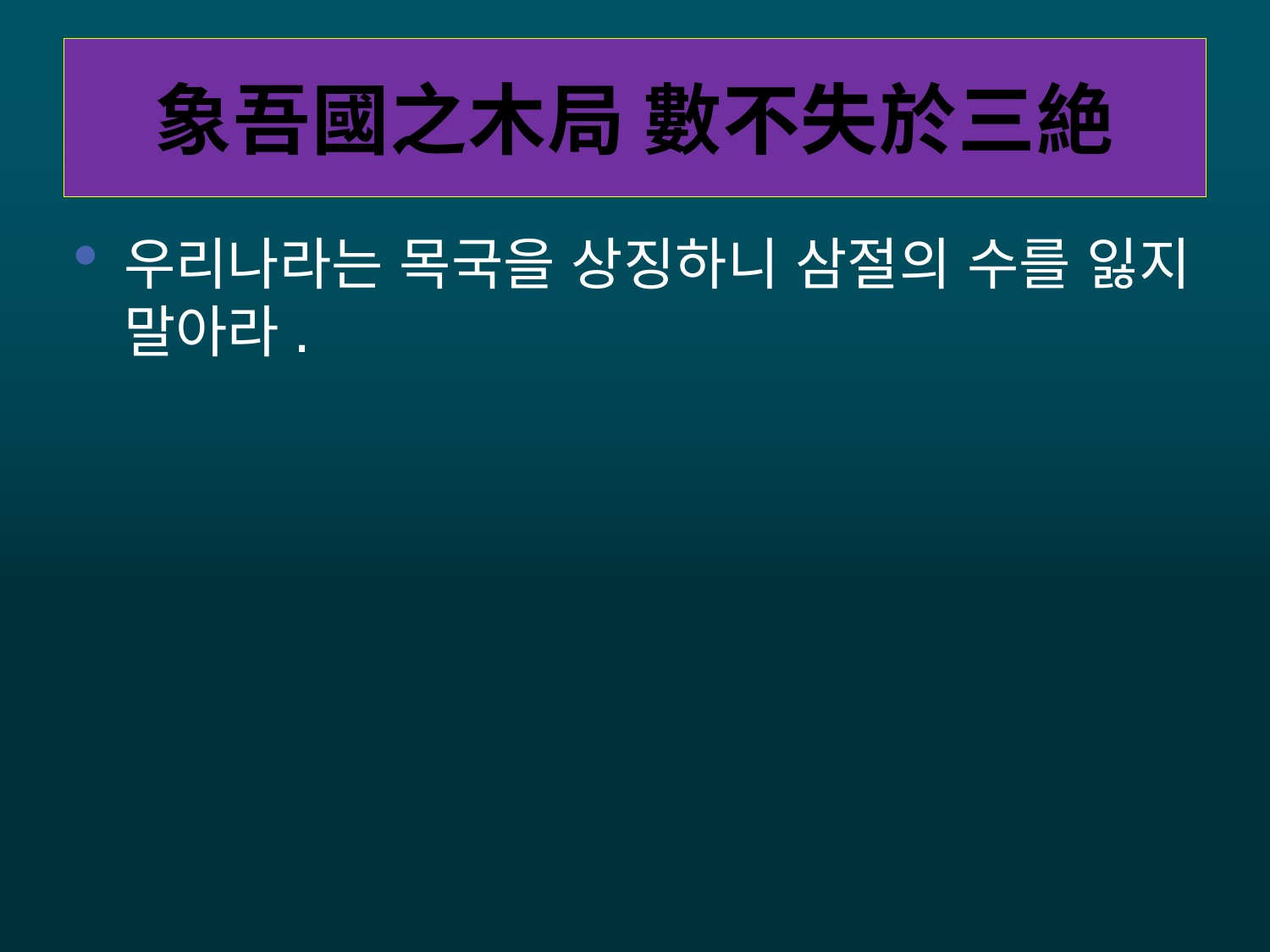

# 象吾國之木局 數不失於三絶
우리나라는 목국을 상징하니 삼절의 수를 잃지 말아라.